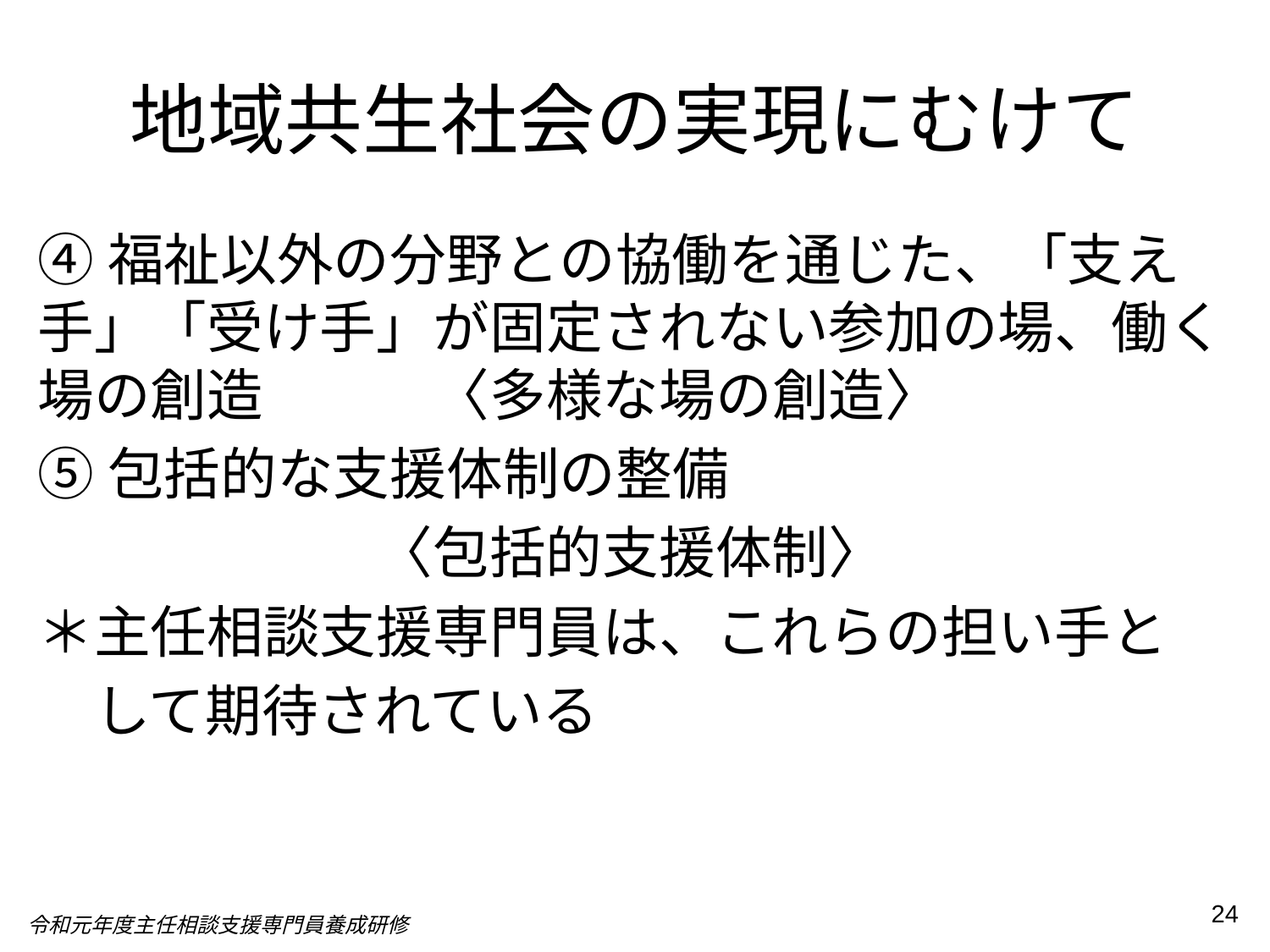

# 地域共生社会の実現にむけて
④福祉以外の分野との協働を通じた、「支え手」「受け手」が固定されない参加の場、働く場の創造　　　〈多様な場の創造〉
⑤包括的な支援体制の整備
　　　　　　〈包括的支援体制〉
＊主任相談支援専門員は、これらの担い手と
　して期待されている

24
令和元年度主任相談支援専門員養成研修